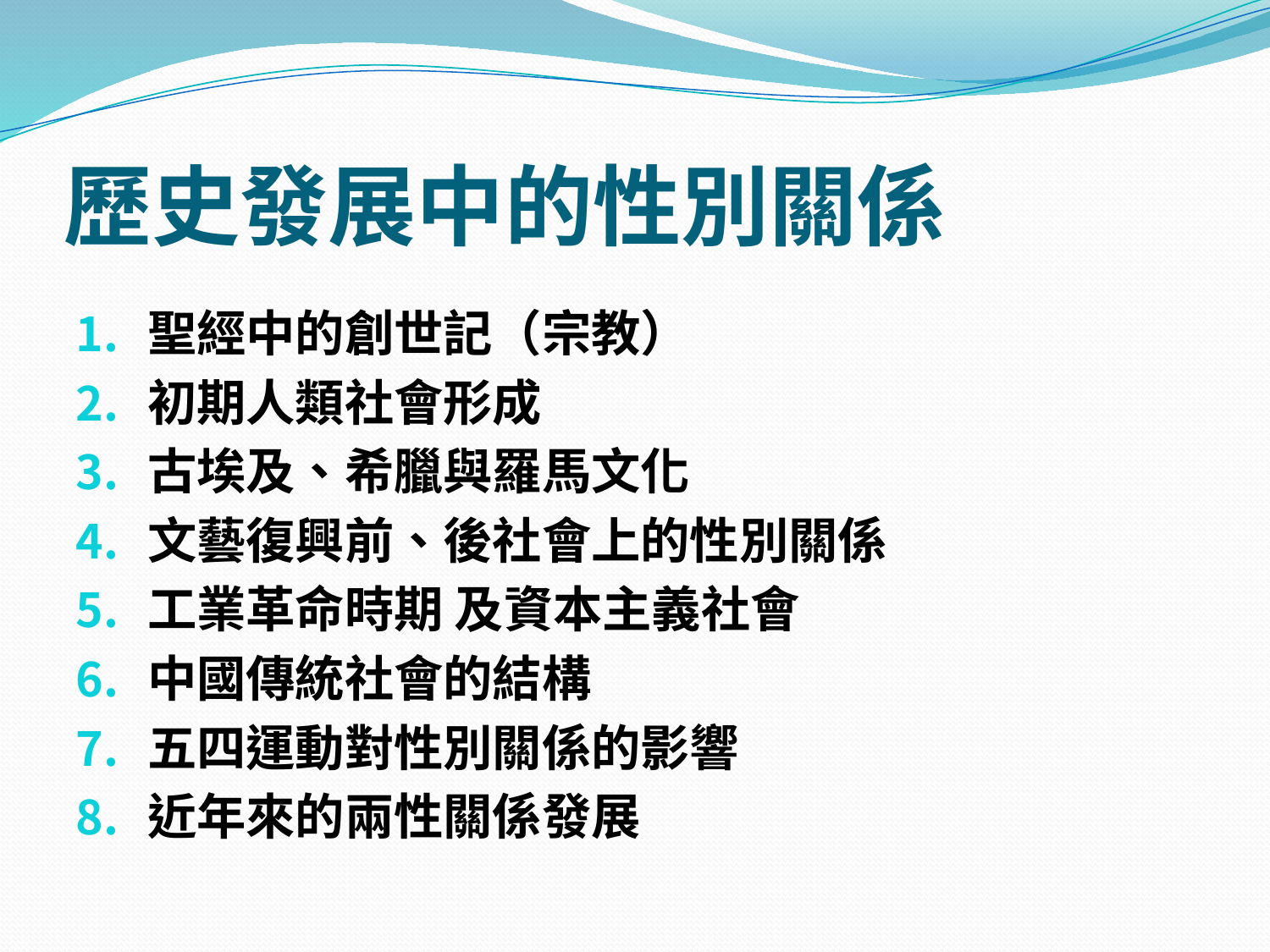

# 歷史發展中的性別關係
聖經中的創世記（宗教）
初期人類社會形成
古埃及、希臘與羅馬文化
文藝復興前、後社會上的性別關係
工業革命時期 及資本主義社會
中國傳統社會的結構
五四運動對性別關係的影響
近年來的兩性關係發展